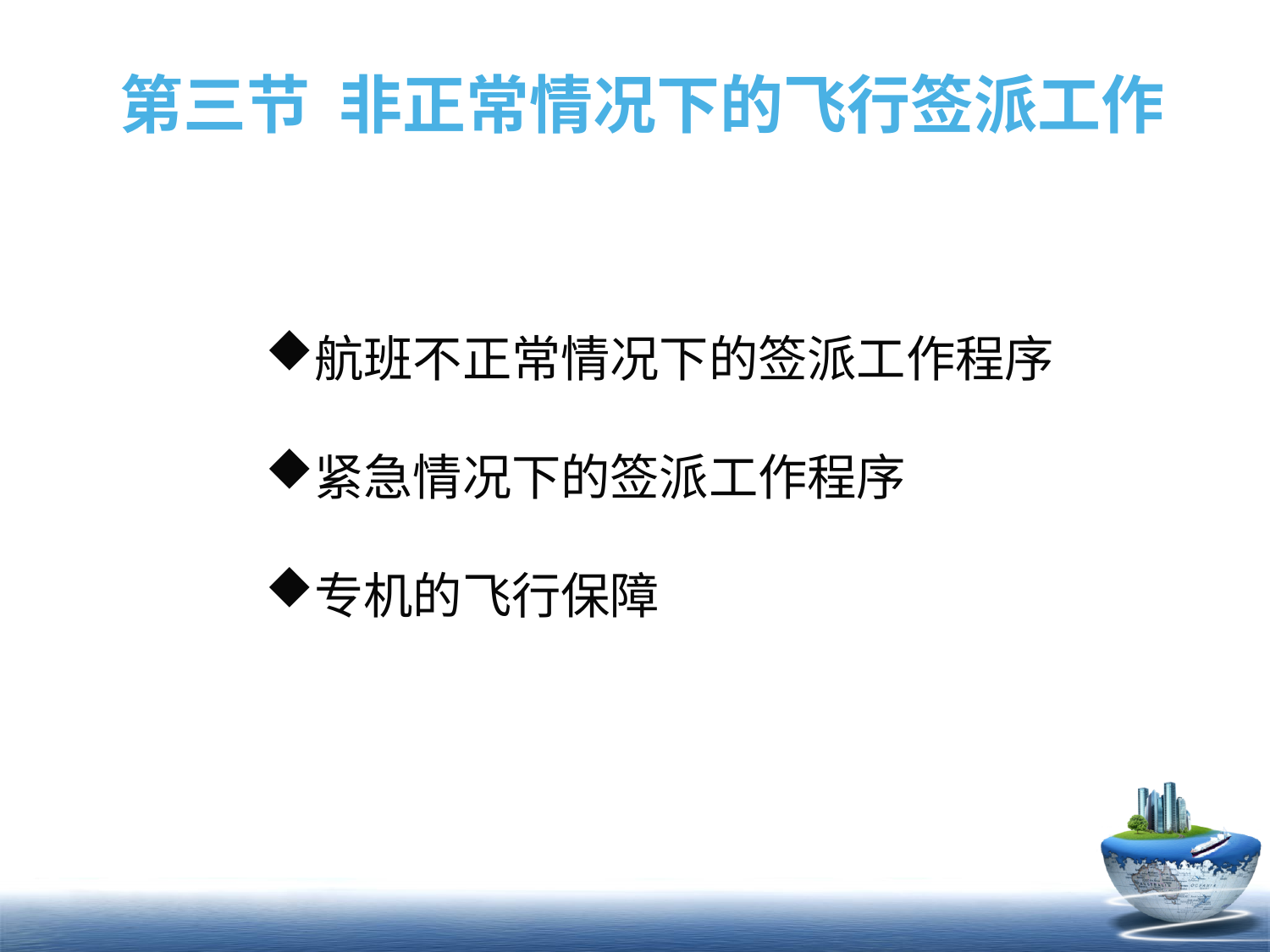

# 第三节  非正常情况下的飞行签派工作
航班不正常情况下的签派工作程序
紧急情况下的签派工作程序
专机的飞行保障